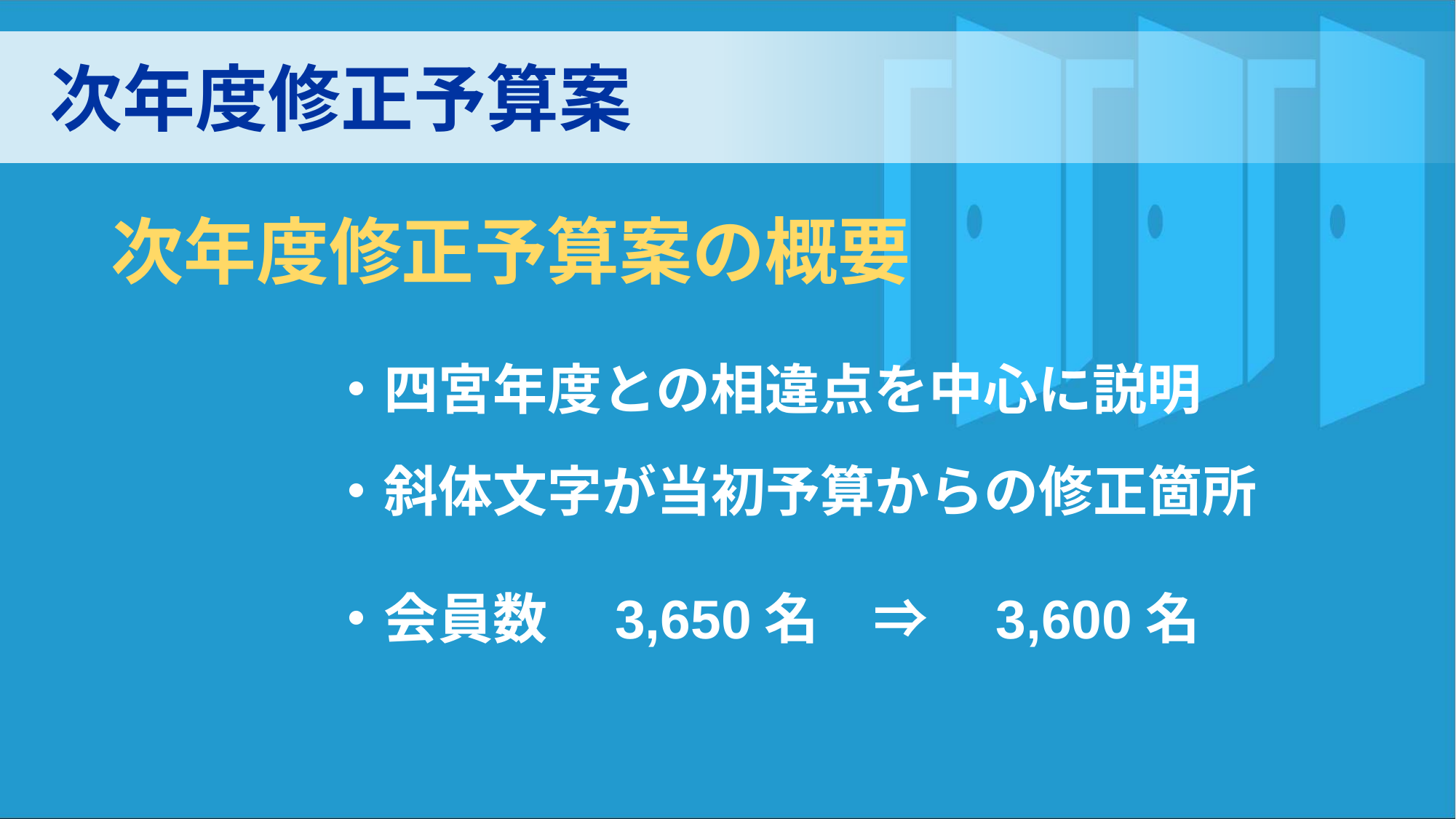

次年度修正予算案
次年度修正予算案の概要
　　　・四宮年度との相違点を中心に説明
　　　　・斜体文字が当初予算からの修正箇所
　　　　・会員数　3,650名　⇒　3,600名

RIの柔軟性・多様性

自らの地区・クラブ・委員会の
立ち位置を知る